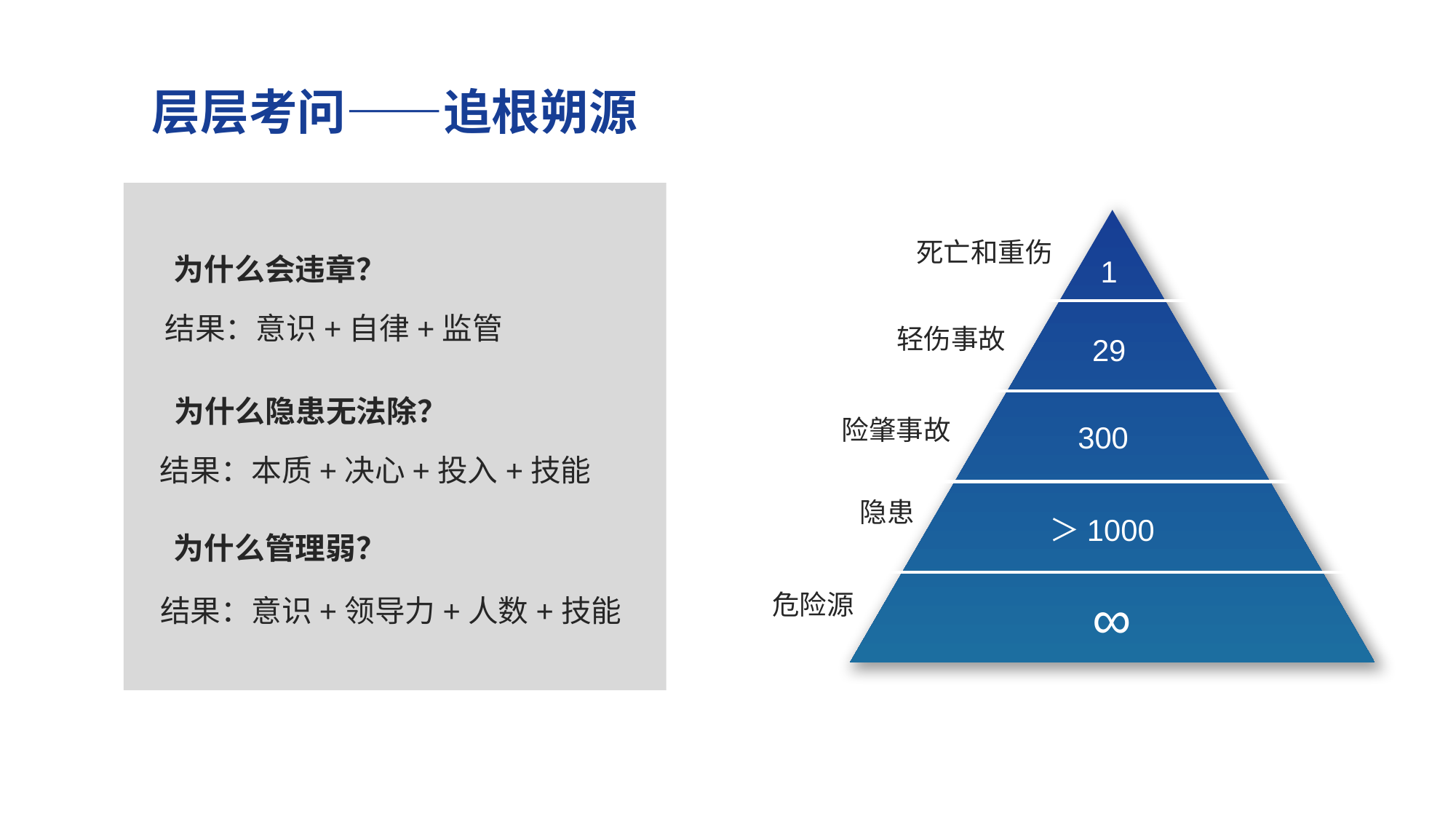

层层考问——追根朔源

死亡和重伤
为什么会违章？
1
结果：意识+自律+监管
轻伤事故
29
为什么隐患无法除？
险肇事故
300
结果：本质+决心+投入+技能
隐患
＞1000
为什么管理弱？
结果：意识+领导力+人数+技能
∞
危险源